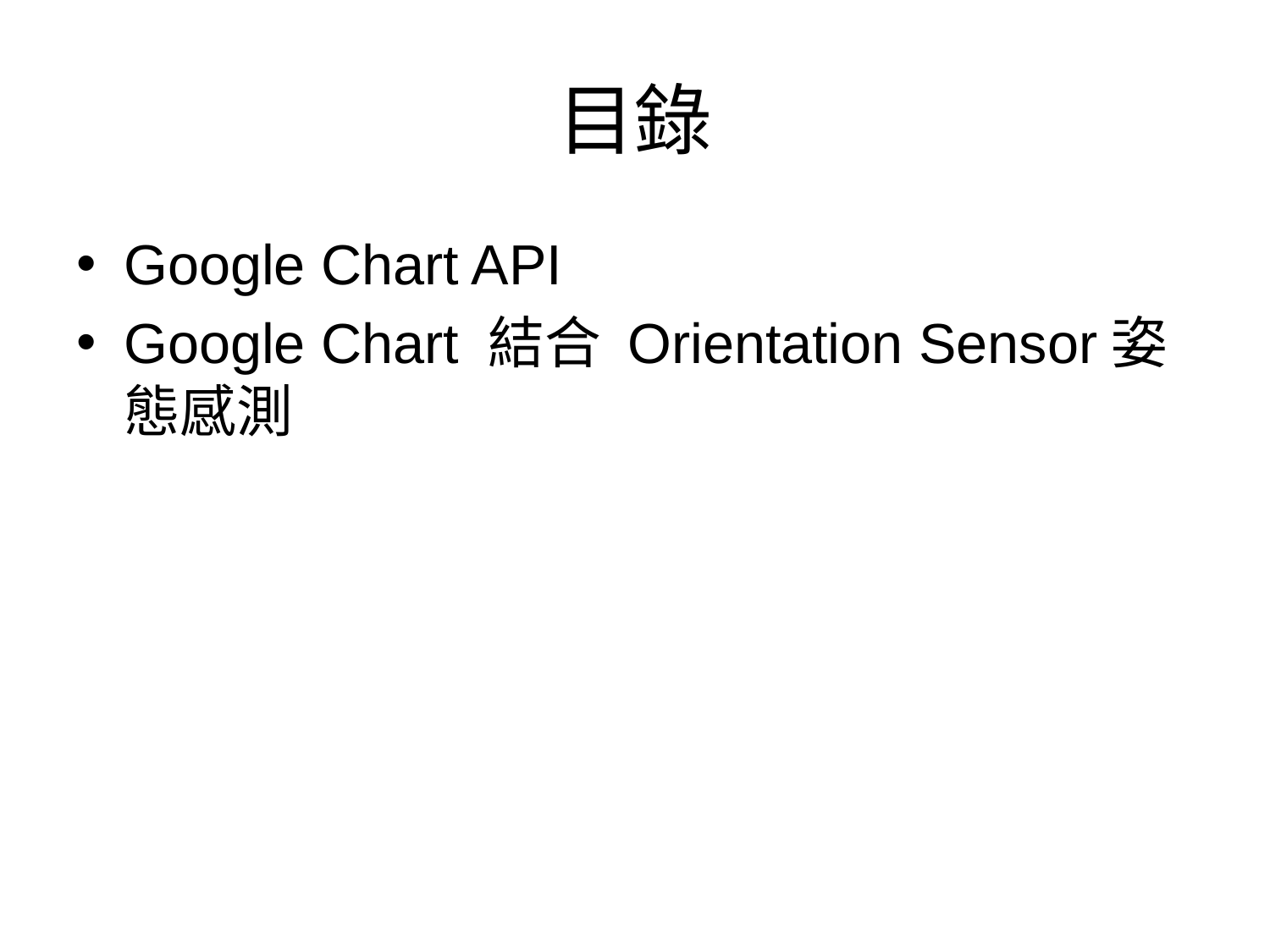

# 目錄
Google Chart API
Google Chart 結合 Orientation Sensor姿態感測